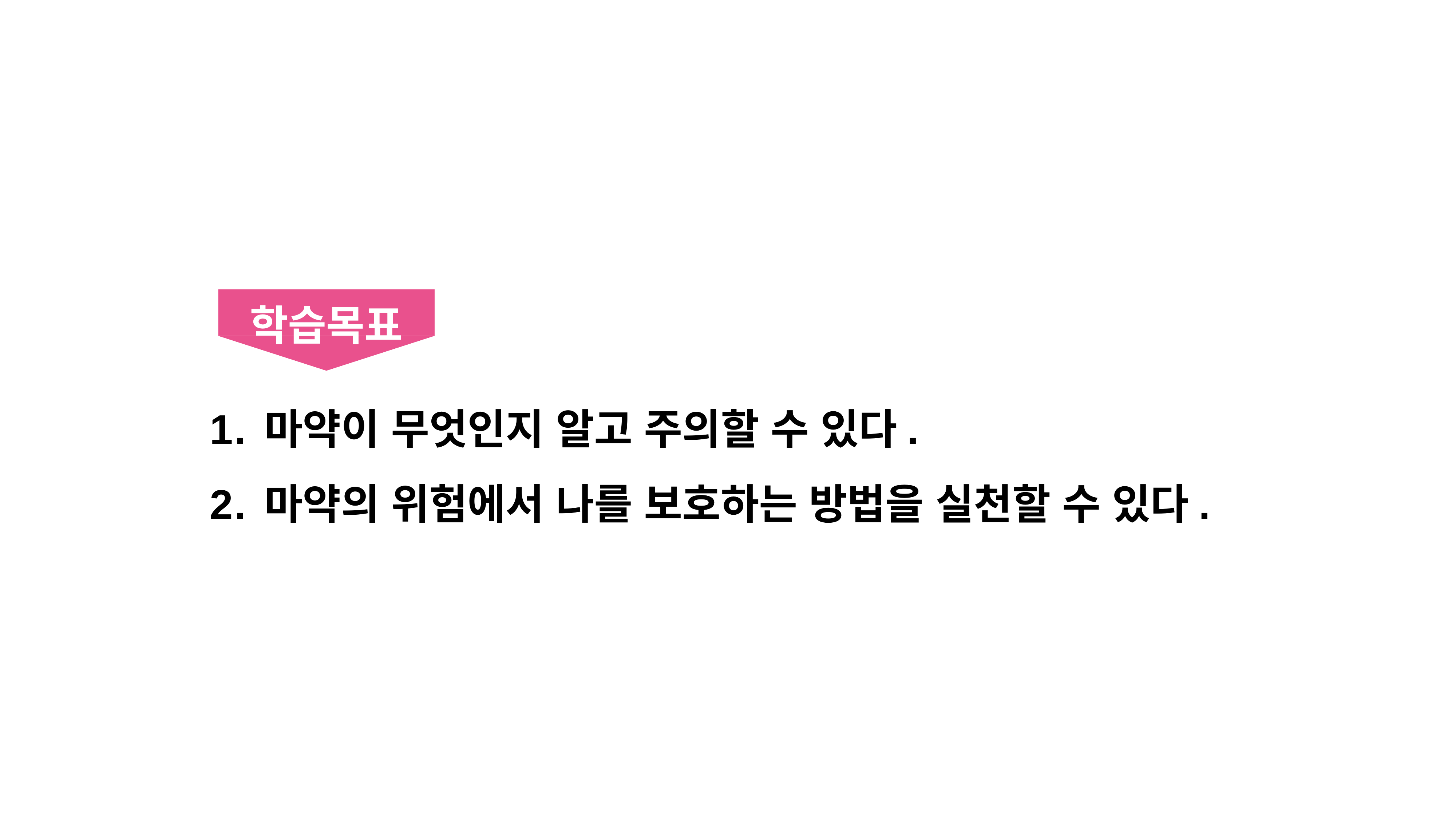

학습목표
마약이 무엇인지 알고 주의할 수 있다.
마약의 위험에서 나를 보호하는 방법을 실천할 수 있다.